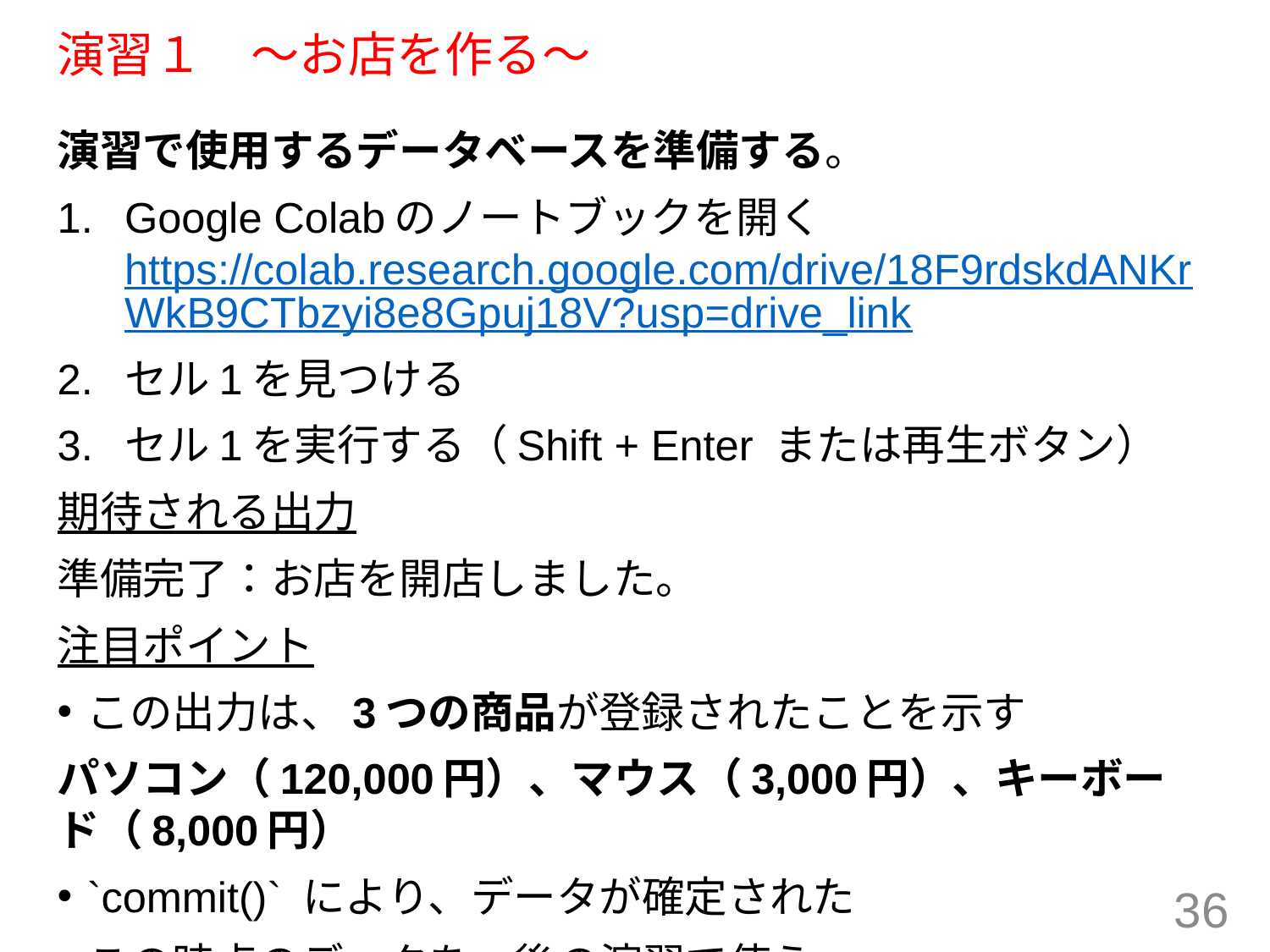

# 演習１　～お店を作る～
演習で使用するデータベースを準備する。
Google Colabのノートブックを開く
https://colab.research.google.com/drive/18F9rdskdANKrWkB9CTbzyi8e8Gpuj18V?usp=drive_link
セル1を見つける
セル1を実行する（Shift + Enter または再生ボタン）
期待される出力
準備完了：お店を開店しました。
注目ポイント
この出力は、3つの商品が登録されたことを示す
パソコン（120,000円）、マウス（3,000円）、キーボード（8,000円）
`commit()` により、データが確定された
この時点のデータを、後の演習で使う
36